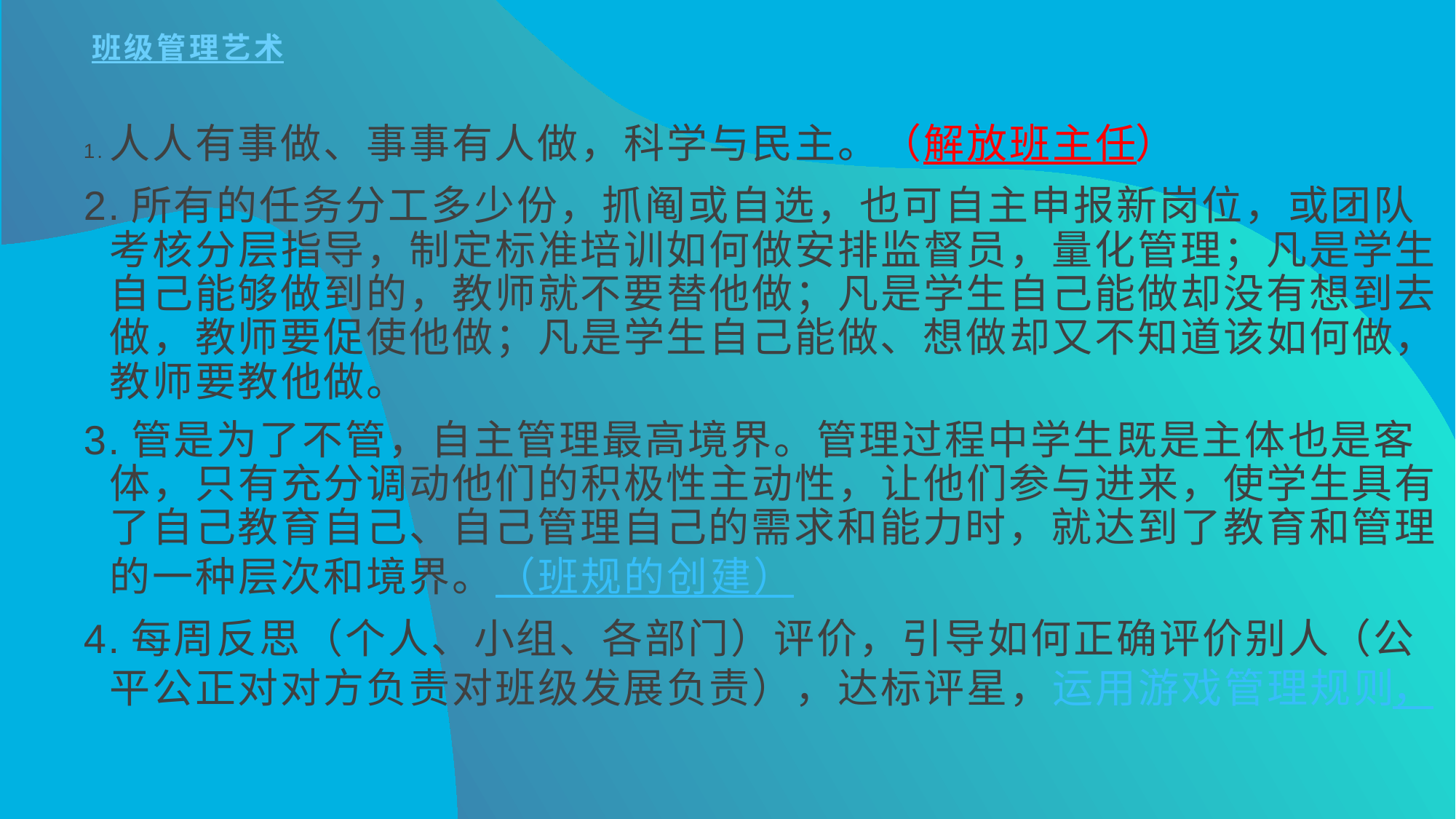

班级管理艺术
1.人人有事做、事事有人做，科学与民主。（解放班主任）
2.所有的任务分工多少份，抓阄或自选，也可自主申报新岗位，或团队考核分层指导，制定标准培训如何做安排监督员，量化管理；凡是学生自己能够做到的，教师就不要替他做；凡是学生自己能做却没有想到去做，教师要促使他做；凡是学生自己能做、想做却又不知道该如何做，教师要教他做。
3.管是为了不管，自主管理最高境界。管理过程中学生既是主体也是客体，只有充分调动他们的积极性主动性，让他们参与进来，使学生具有了自己教育自己、自己管理自己的需求和能力时，就达到了教育和管理的一种层次和境界。（班规的创建）
4.每周反思（个人、小组、各部门）评价，引导如何正确评价别人（公平公正对对方负责对班级发展负责），达标评星，运用游戏管理规则，